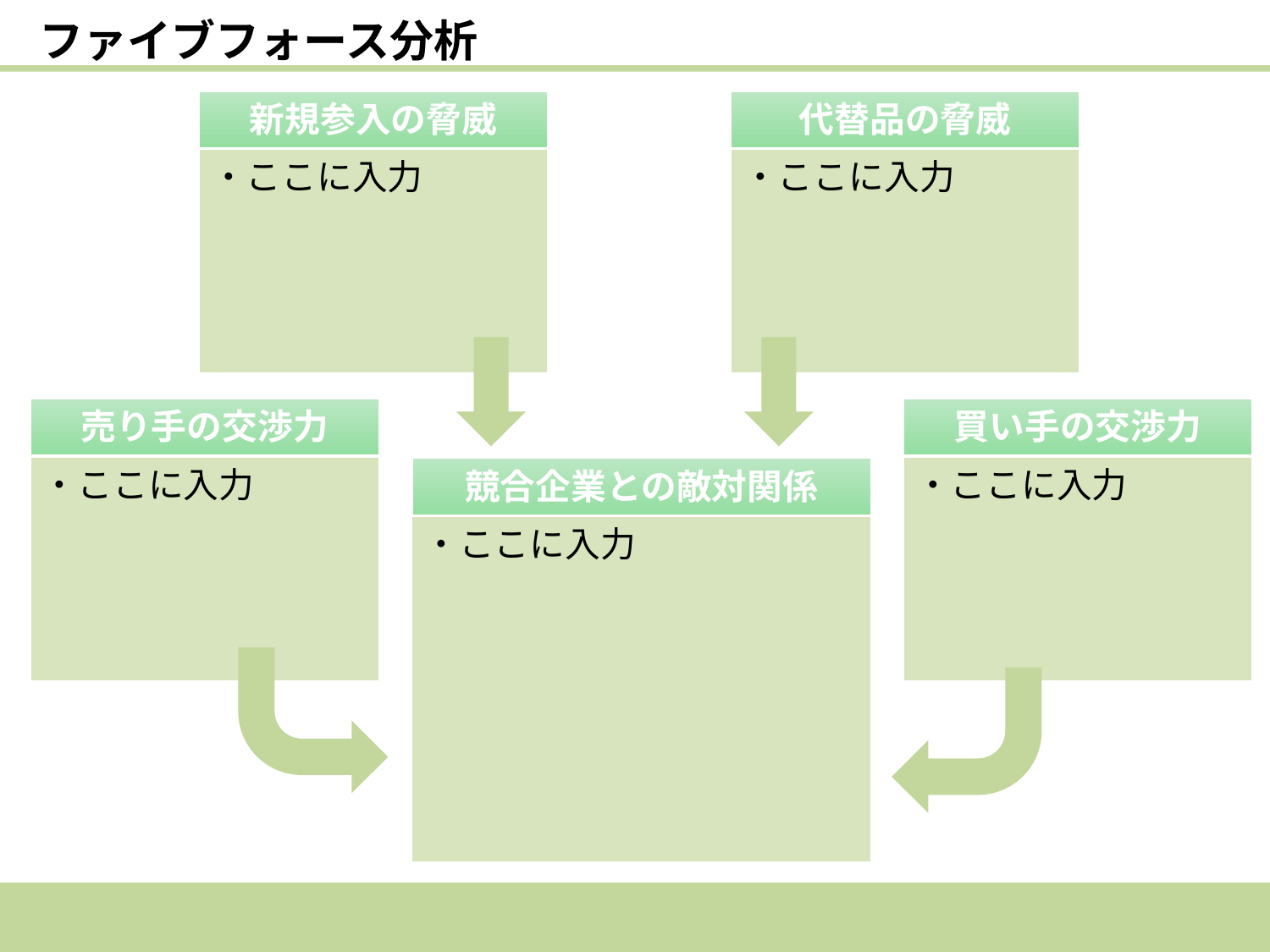

ファイブフォース分析

新規参入の脅威
代替品の脅威
・ここに入力
・ここに入力

売り手の交渉力
買い手の交渉力
・ここに入力
・ここに入力
競合企業との敵対関係
・ここに入力